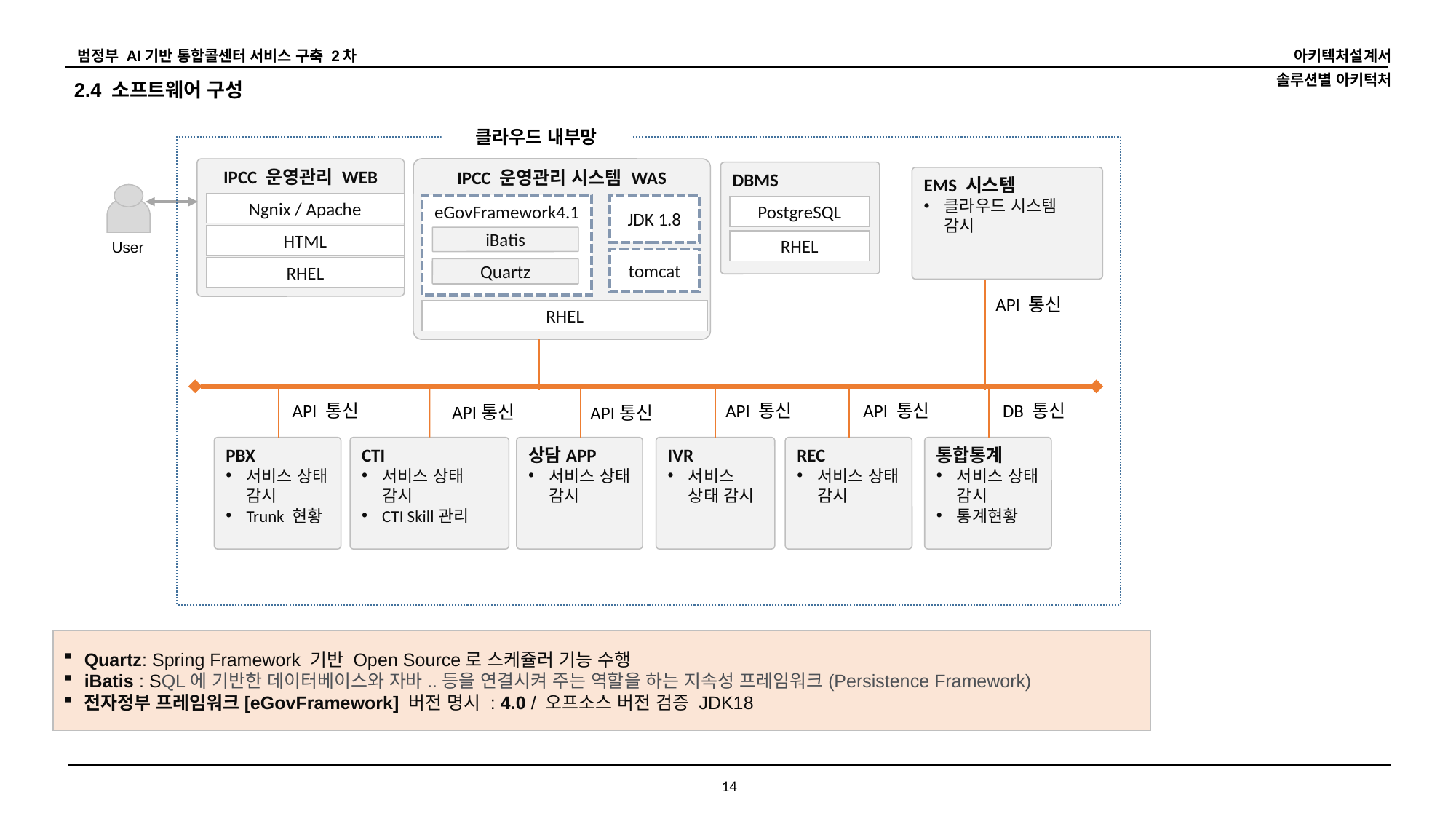

2.4 소프트웨어 구성
클라우드 내부망

IPCC 운영관리 WEB
IPCC 운영관리 시스템 WAS
DBMS
EMS 시스템
클라우드 시스템 감시

Ngnix / Apache
eGovFramework4.1
JDK 1.8
PostgreSQL
HTML
iBatis
RHEL
User
tomcat
RHEL
Quartz
API 통신
RHEL
API 통신
API 통신
API 통신
DB 통신
API통신
API통신
PBX
서비스 상태 감시
Trunk 현황
CTI
서비스 상태  감시
CTI Skill관리
상담APP
서비스 상태 감시
IVR
서비스 상태 감시
REC
서비스 상태 감시
통합통계
서비스 상태 감시
통계현황
Quartz: Spring Framework 기반 Open Source로 스케쥴러 기능 수행
iBatis : SQL에 기반한 데이터베이스와 자바..등을 연결시켜 주는 역할을 하는 지속성 프레임워크(Persistence Framework)
전자정부 프레임워크[eGovFramework] 버전 명시 : 4.0 / 오프소스 버전 검증 JDK18
14